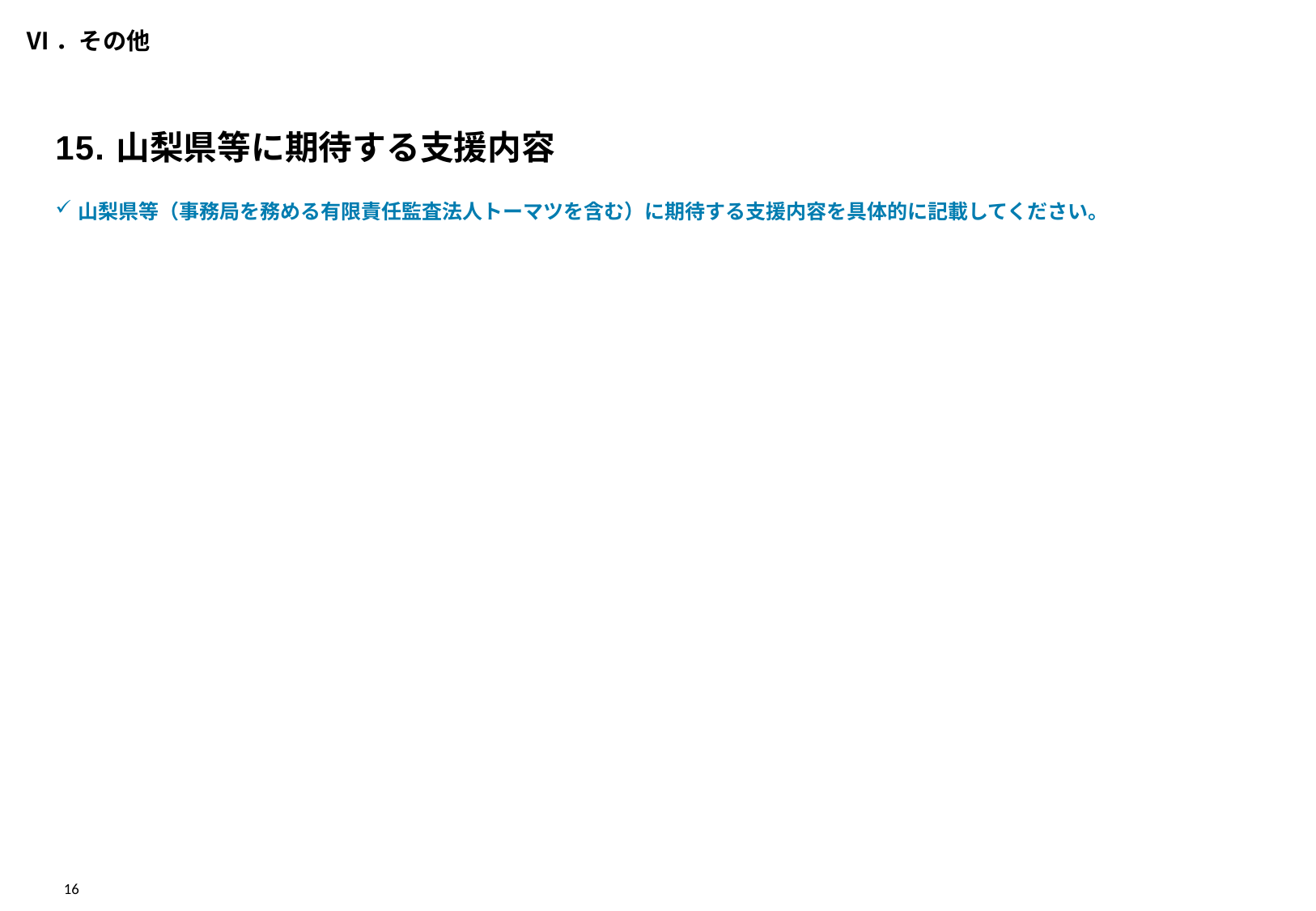

Ⅵ．その他
# 山梨県等に期待する支援内容
山梨県等（事務局を務める有限責任監査法人トーマツを含む）に期待する支援内容を具体的に記載してください。
16